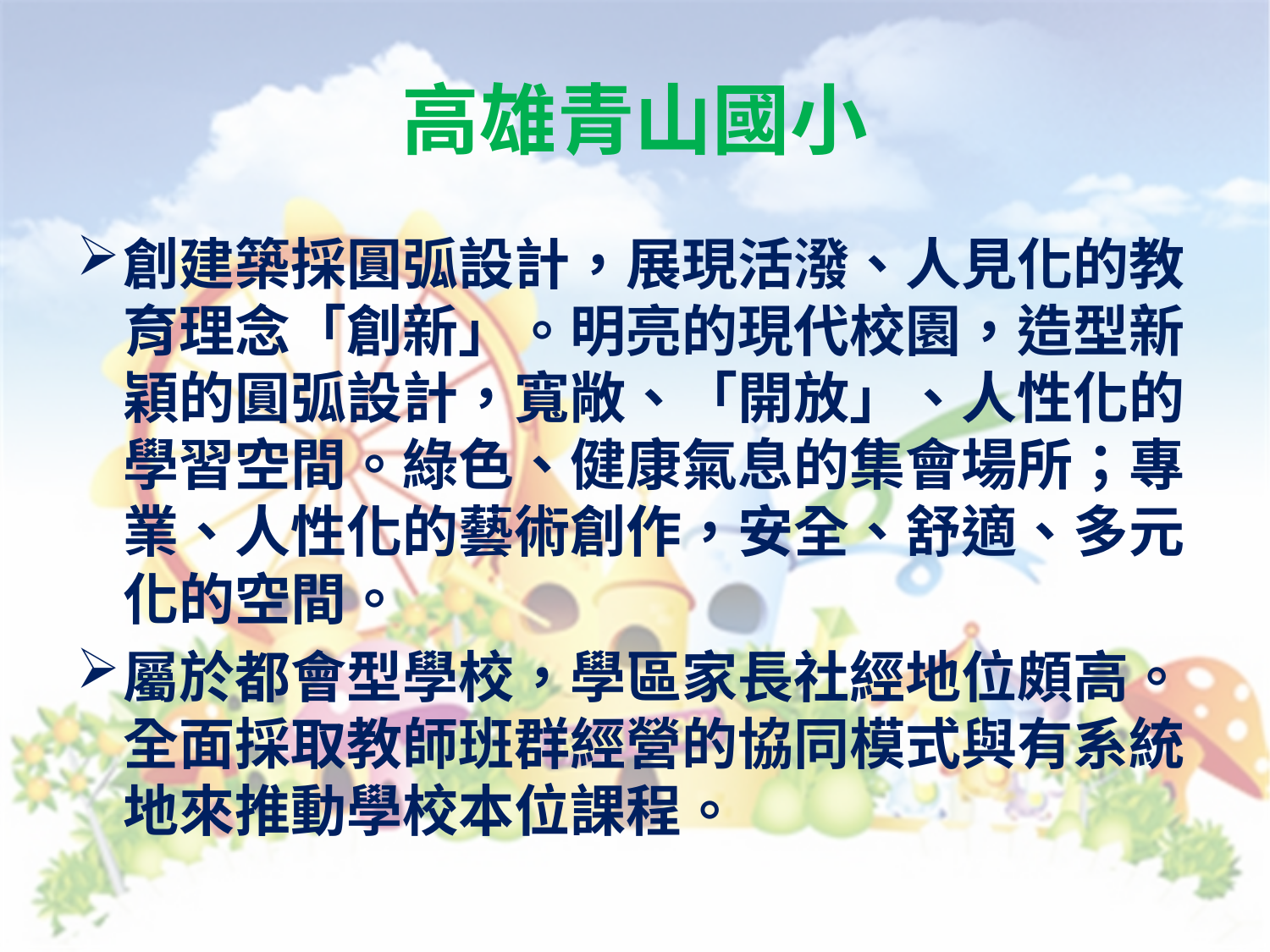

# 高雄青山國小
創建築採圓弧設計，展現活潑、人見化的教育理念「創新」。明亮的現代校園，造型新穎的圓弧設計，寬敞、「開放」、人性化的學習空間。綠色、健康氣息的集會場所；專業、人性化的藝術創作，安全、舒適、多元化的空間。
屬於都會型學校，學區家長社經地位頗高。全面採取教師班群經營的協同模式與有系統地來推動學校本位課程。